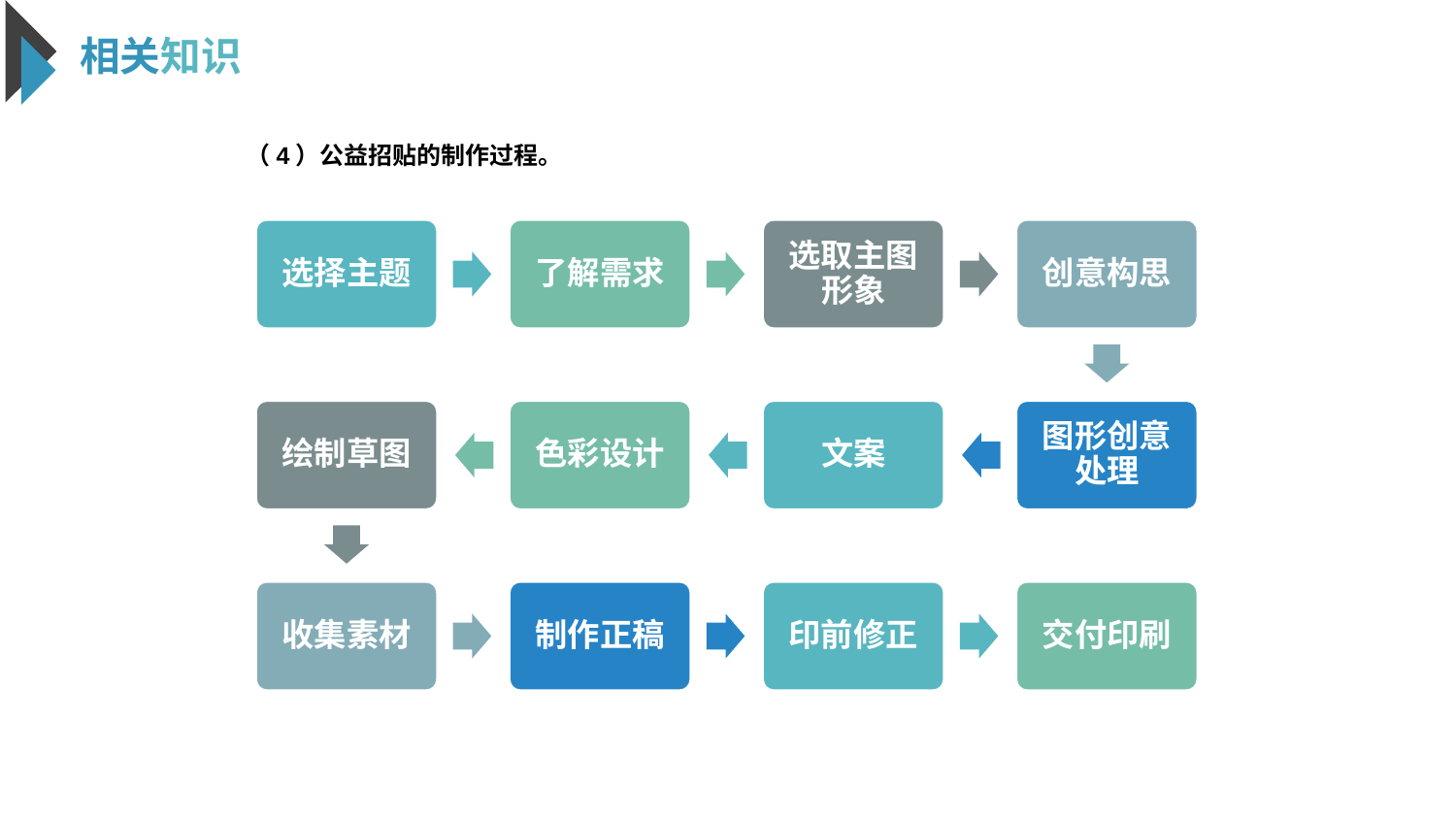

相关知识

（4）公益招贴的制作过程。
选择主题
了解需求
选取主图形象
创意构思

绘制草图
色彩设计
文案
图形创意处理

收集素材
制作正稿
印前修正
交付印刷